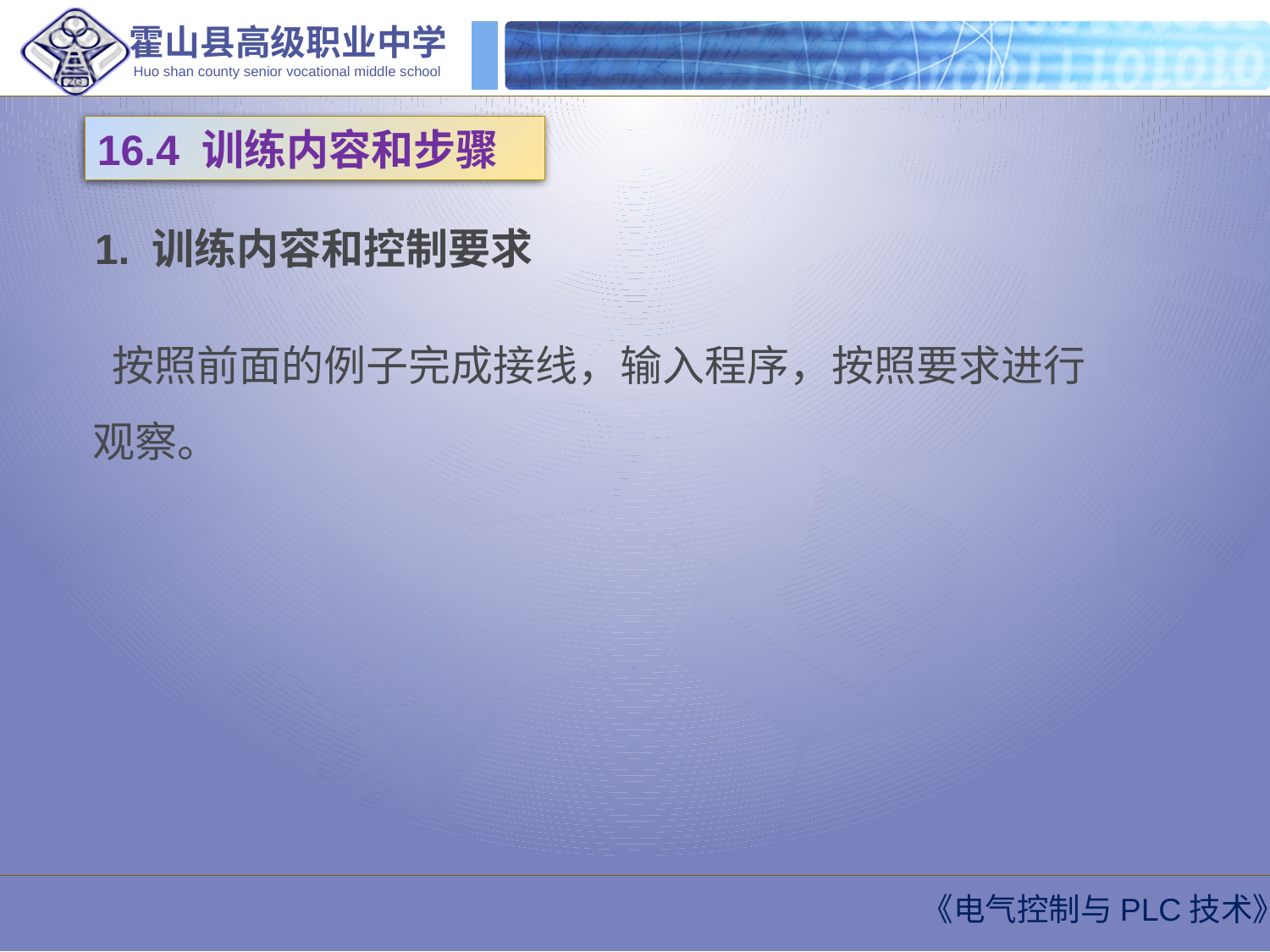

16.4 训练内容和步骤
1. 训练内容和控制要求
 按照前面的例子完成接线，输入程序，按照要求进行观察。